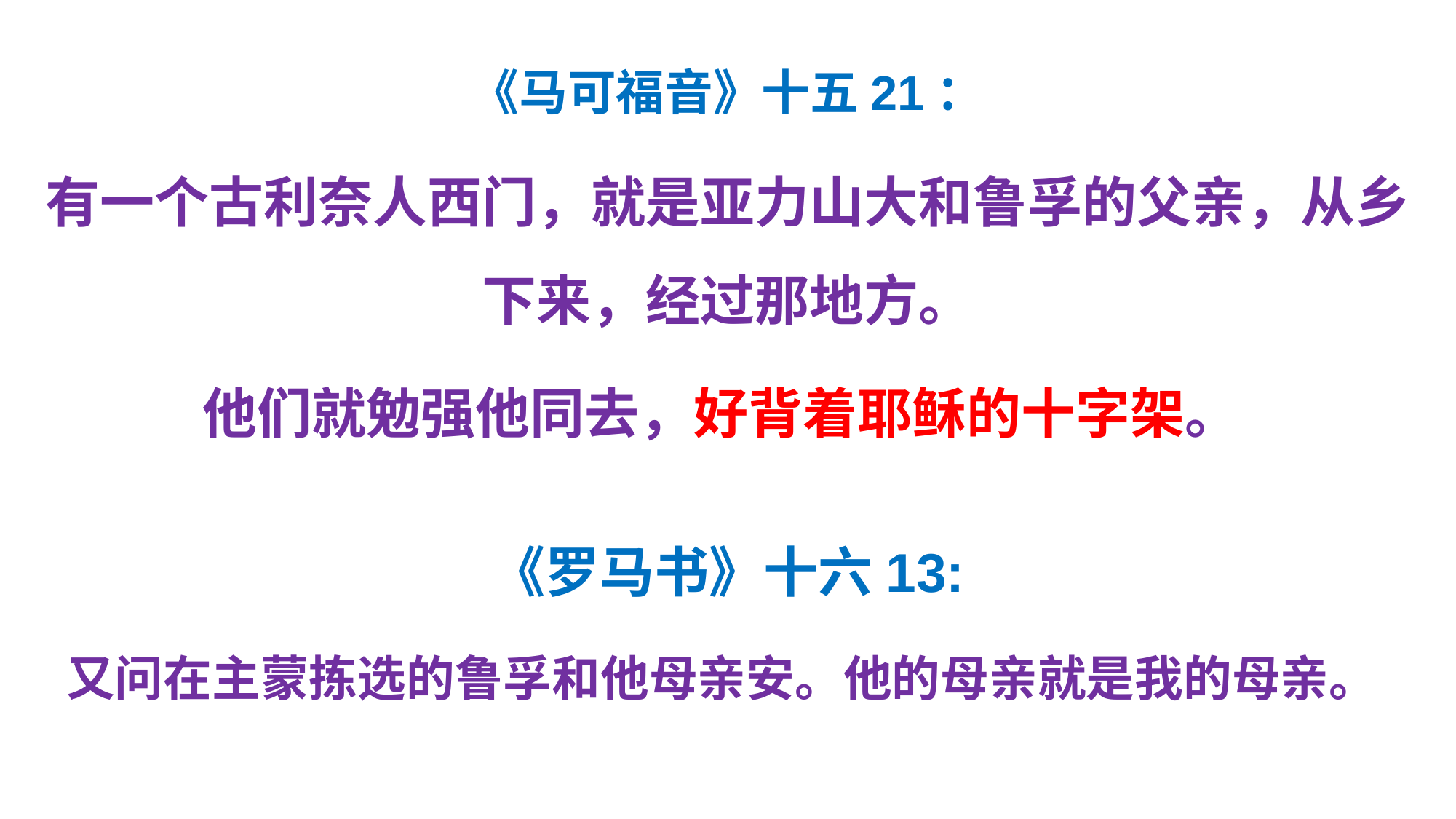

#
《马可福音》十五21：
有一个古利奈人西门，就是亚力山大和鲁孚的父亲，从乡下来，经过那地方。
他们就勉强他同去，好背着耶稣的十字架。

《罗马书》十六13:
又问在主蒙拣选的鲁孚和他母亲安。他的母亲就是我的母亲。